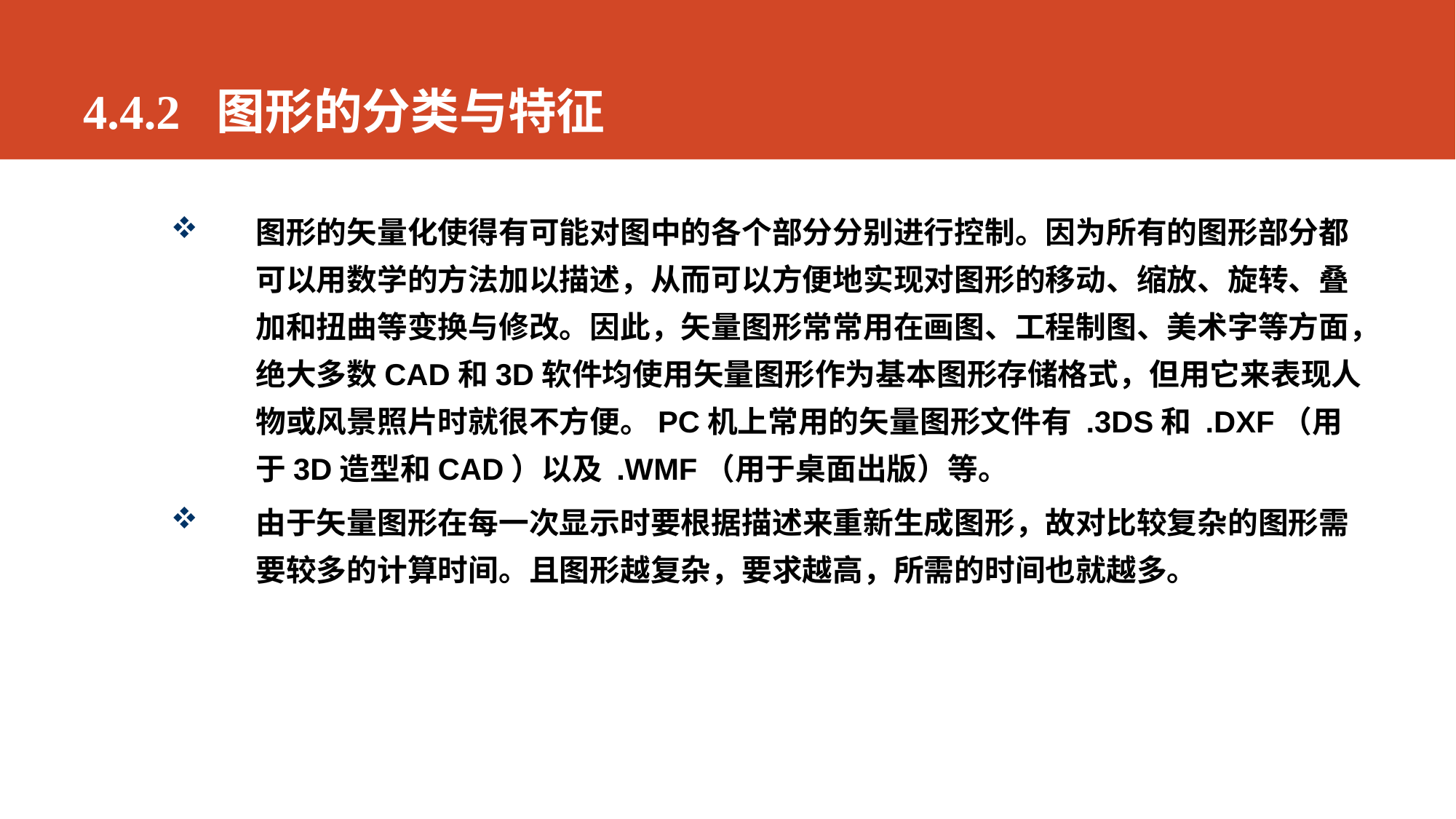

# 4.4.2  图形的分类与特征
图形的矢量化使得有可能对图中的各个部分分别进行控制。因为所有的图形部分都可以用数学的方法加以描述，从而可以方便地实现对图形的移动、缩放、旋转、叠加和扭曲等变换与修改。因此，矢量图形常常用在画图、工程制图、美术字等方面，绝大多数CAD和3D软件均使用矢量图形作为基本图形存储格式，但用它来表现人物或风景照片时就很不方便。PC机上常用的矢量图形文件有 .3DS和 .DXF（用于3D造型和CAD）以及 .WMF（用于桌面出版）等。
由于矢量图形在每一次显示时要根据描述来重新生成图形，故对比较复杂的图形需要较多的计算时间。且图形越复杂，要求越高，所需的时间也就越多。